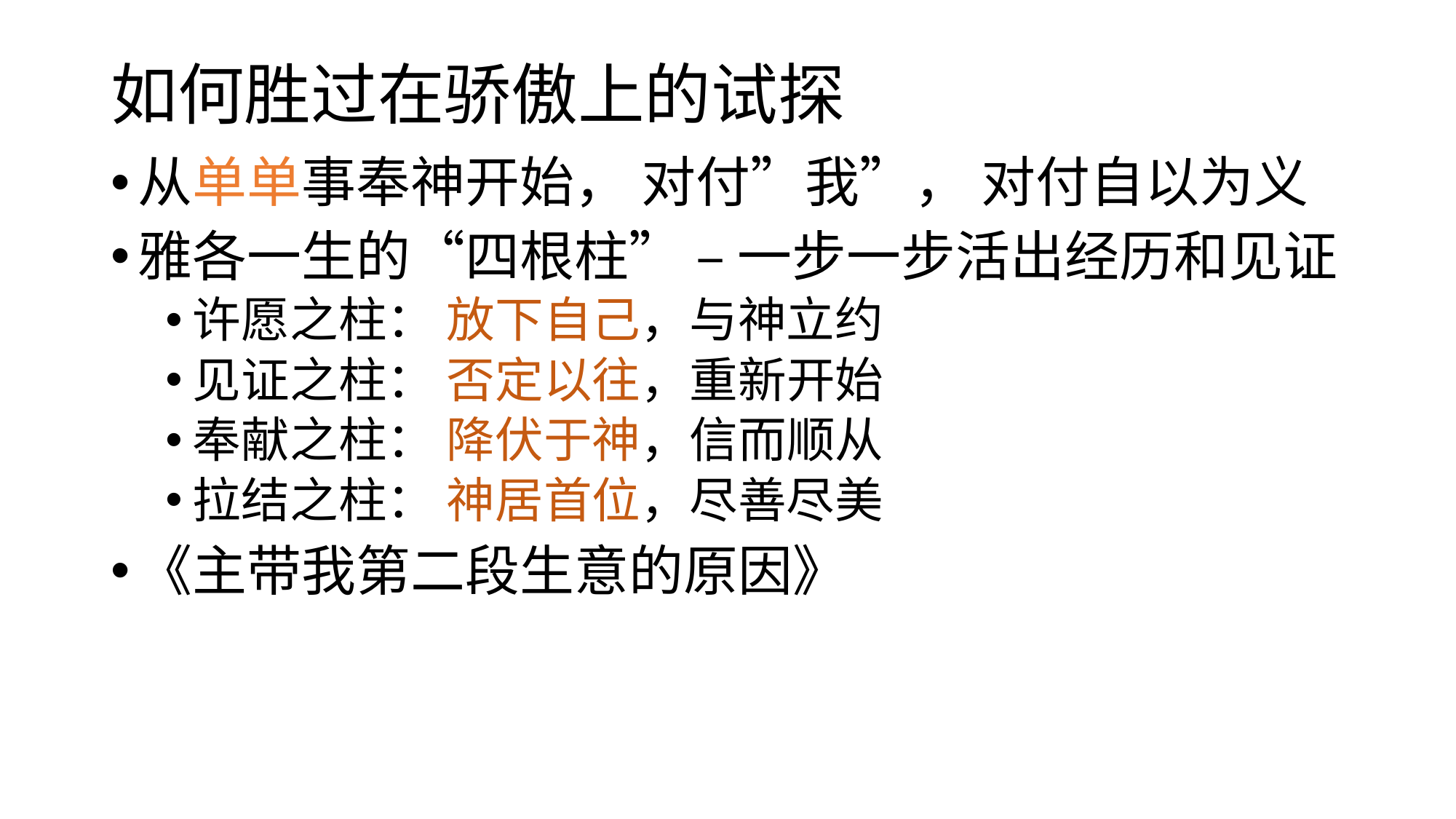

# 如何胜过在骄傲上的试探
从单单事奉神开始， 对付”我”， 对付自以为义
雅各一生的“四根柱” – 一步一步活出经历和见证
许愿之柱： 放下自己，与神立约
见证之柱： 否定以往，重新开始
奉献之柱： 降伏于神，信而顺从
拉结之柱： 神居首位，尽善尽美
《主带我第二段生意的原因》